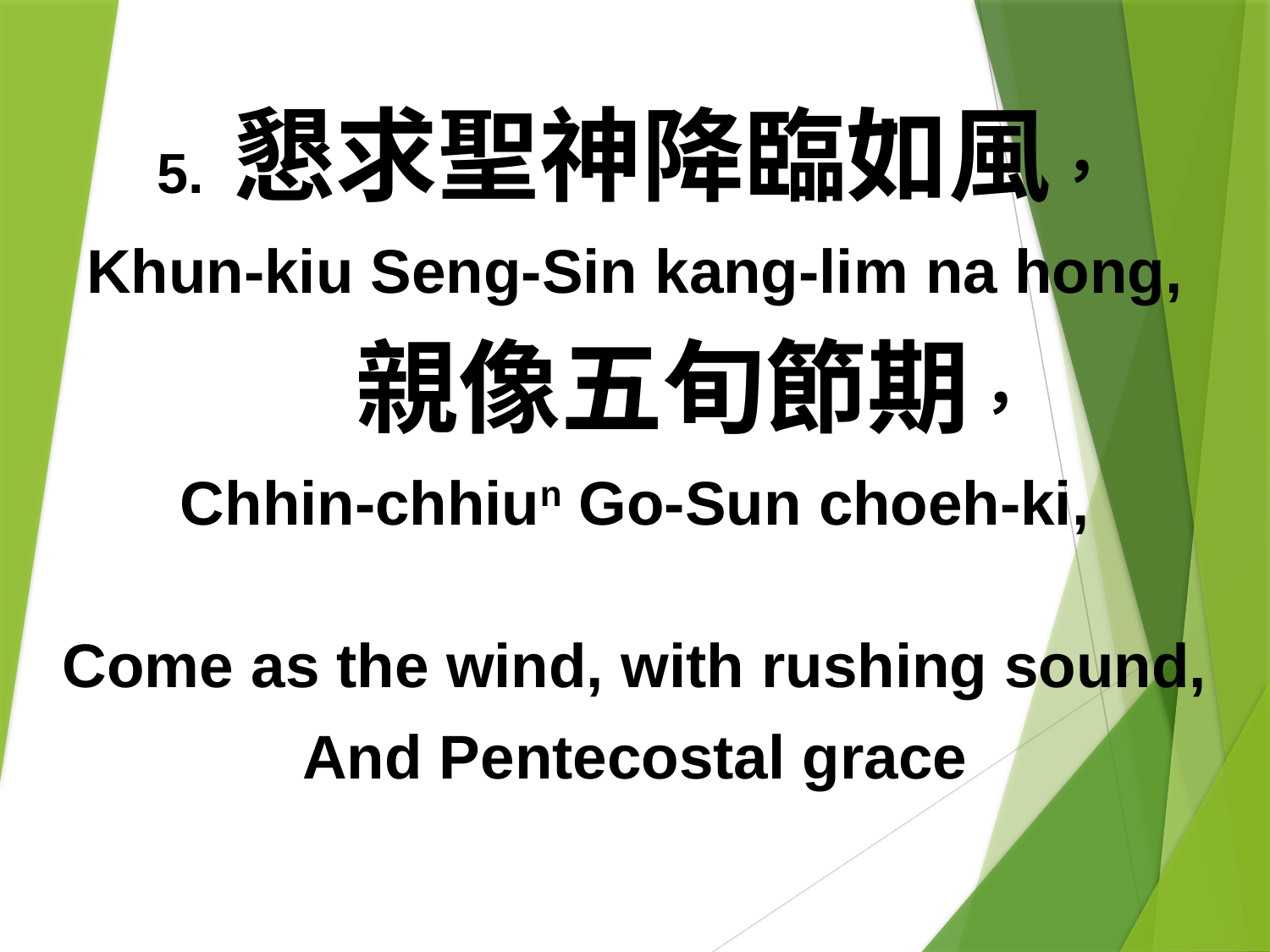

5. 懇求聖神降臨如風，
Khun-kiu Seng-Sin kang-lim na hong,
    親像五旬節期，
Chhin-chhiun Go-Sun choeh-ki,

Come as the wind, with rushing sound,
And Pentecostal grace